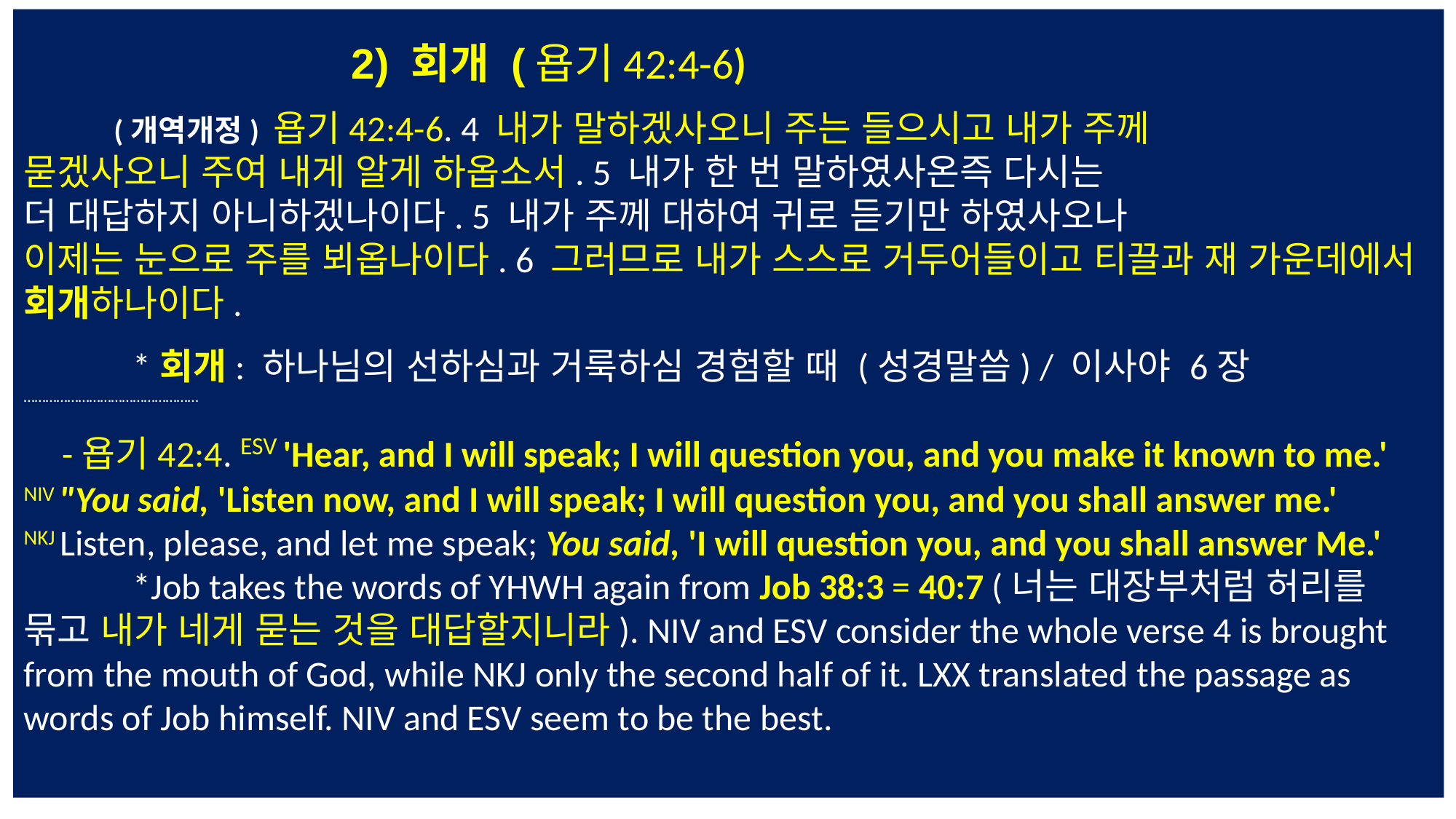

2) 회개 (욥기42:4-6)

             (개역개정) 욥기42:4-6. 4 내가 말하겠사오니 주는 들으시고 내가 주께
묻겠사오니 주여 내게 알게 하옵소서. 5 내가 한 번 말하였사온즉 다시는
더 대답하지 아니하겠나이다. 5 내가 주께 대하여 귀로 듣기만 하였사오나
이제는 눈으로 주를 뵈옵나이다. 6 그러므로 내가 스스로 거두어들이고 티끌과 재 가운데에서 회개하나이다.

	*회개: 하나님의 선하심과 거룩하심 경험할 때 (성경말씀) / 이사야 6장
…………………………………………

    -욥기42:4. ESV 'Hear, and I will speak; I will question you, and you make it known to me.'
NIV "You said, 'Listen now, and I will speak; I will question you, and you shall answer me.'
NKJ Listen, please, and let me speak; You said, 'I will question you, and you shall answer Me.'
	*Job takes the words of YHWH again from Job 38:3 = 40:7 (너는 대장부처럼 허리를 묶고 내가 네게 묻는 것을 대답할지니라). NIV and ESV consider the whole verse 4 is brought from the mouth of God, while NKJ only the second half of it. LXX translated the passage as words of Job himself. NIV and ESV seem to be the best.